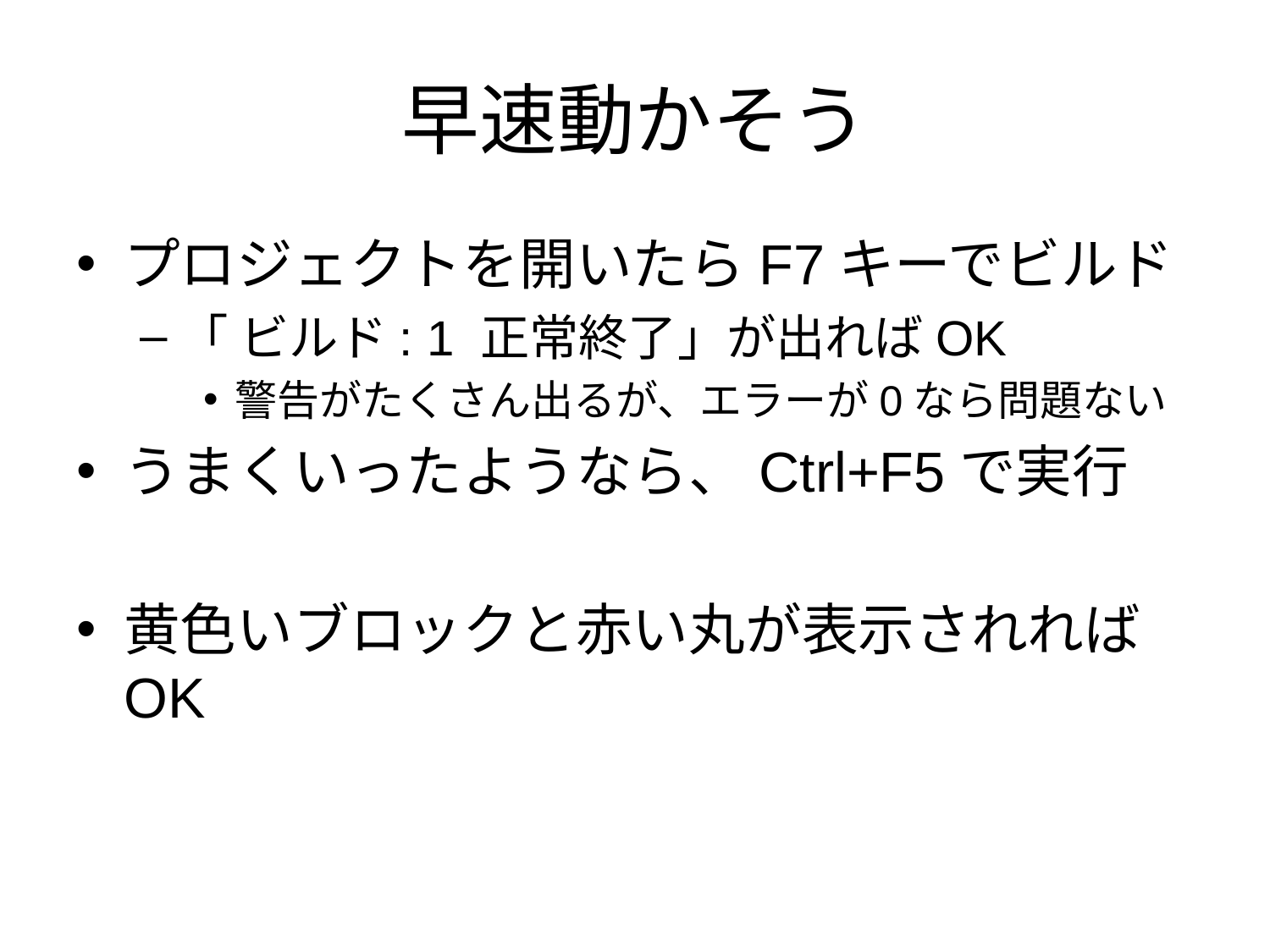

# 早速動かそう
プロジェクトを開いたらF7キーでビルド
「 ビルド: 1 正常終了」が出ればOK
警告がたくさん出るが、エラーが0なら問題ない
うまくいったようなら、Ctrl+F5で実行

黄色いブロックと赤い丸が表示されればOK